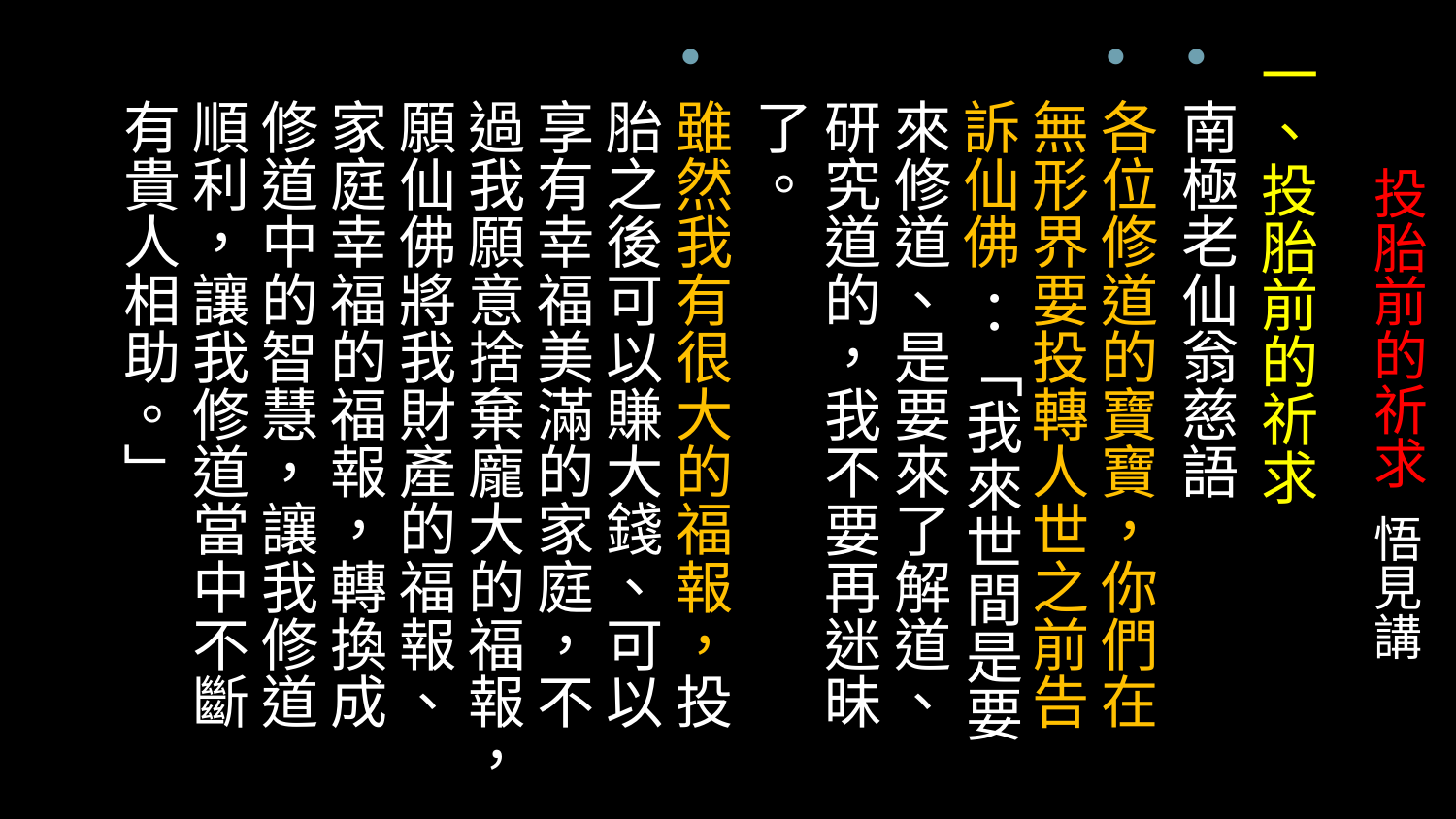

一、投胎前的祈求
南極老仙翁慈語
各位修道的寶寶，你們在無形界要投轉人世之前告訴仙佛 ：「我來世間是要來修道、是要來了解道、研究道的，我不要再迷昧了。
雖然我有很大的福報，投胎之後可以賺大錢、可以享有幸福美滿的家庭，不過我願意捨棄龐大的福報，願仙佛將我財產的福報、家庭幸福的福報，轉換成修道中的智慧，讓我修道順利，讓我修道當中不斷有貴人相助。」

# 投胎前的祈求  悟見講